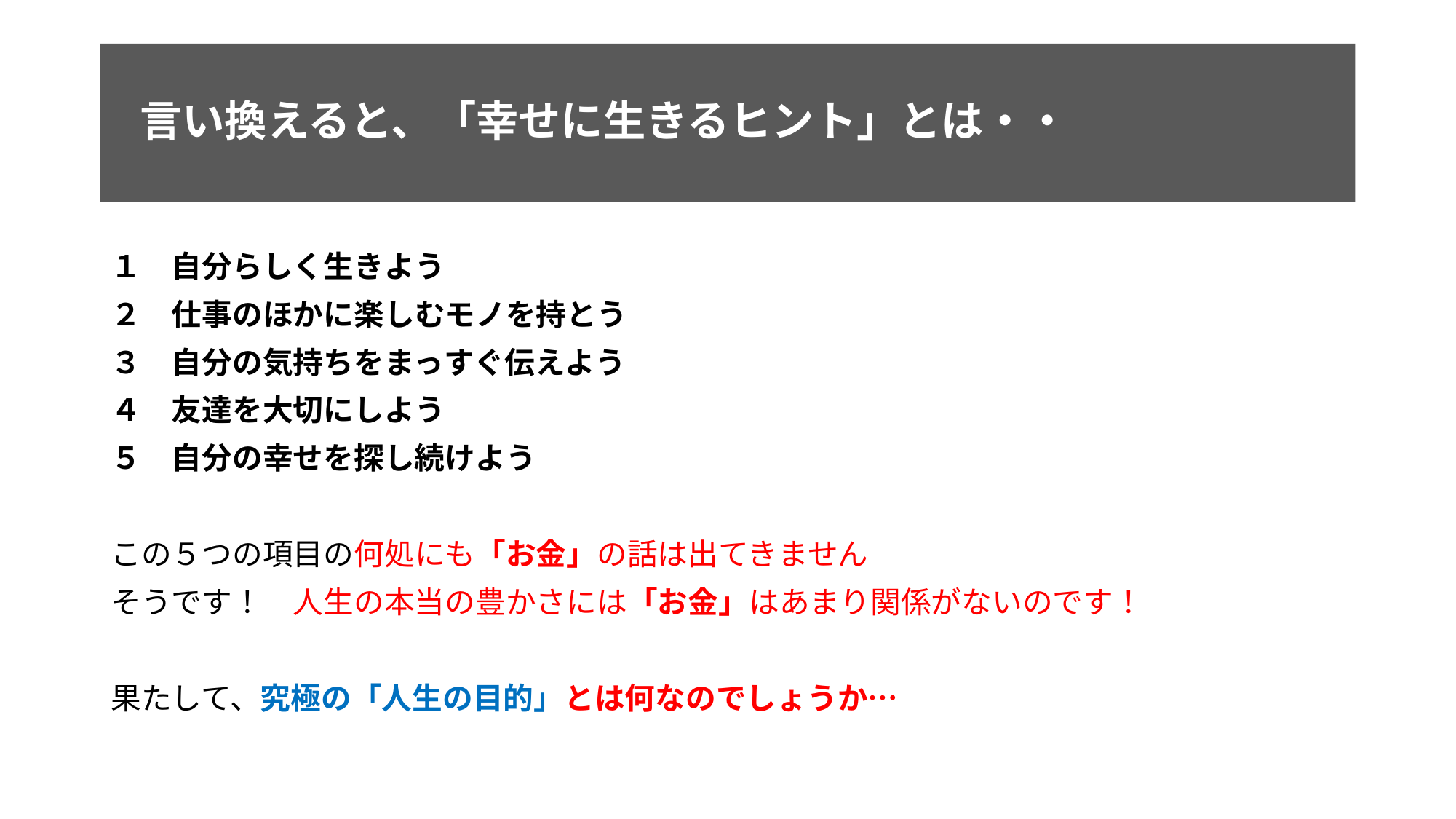

# 言い換えると、「幸せに生きるヒント」とは・・
１　自分らしく生きよう
２　仕事のほかに楽しむモノを持とう
３　自分の気持ちをまっすぐ伝えよう
４　友達を大切にしよう
５　自分の幸せを探し続けよう

この５つの項目の何処にも「お金」の話は出てきません
そうです！　人生の本当の豊かさには「お金」はあまり関係がないのです！

果たして、究極の「人生の目的」とは何なのでしょうか…